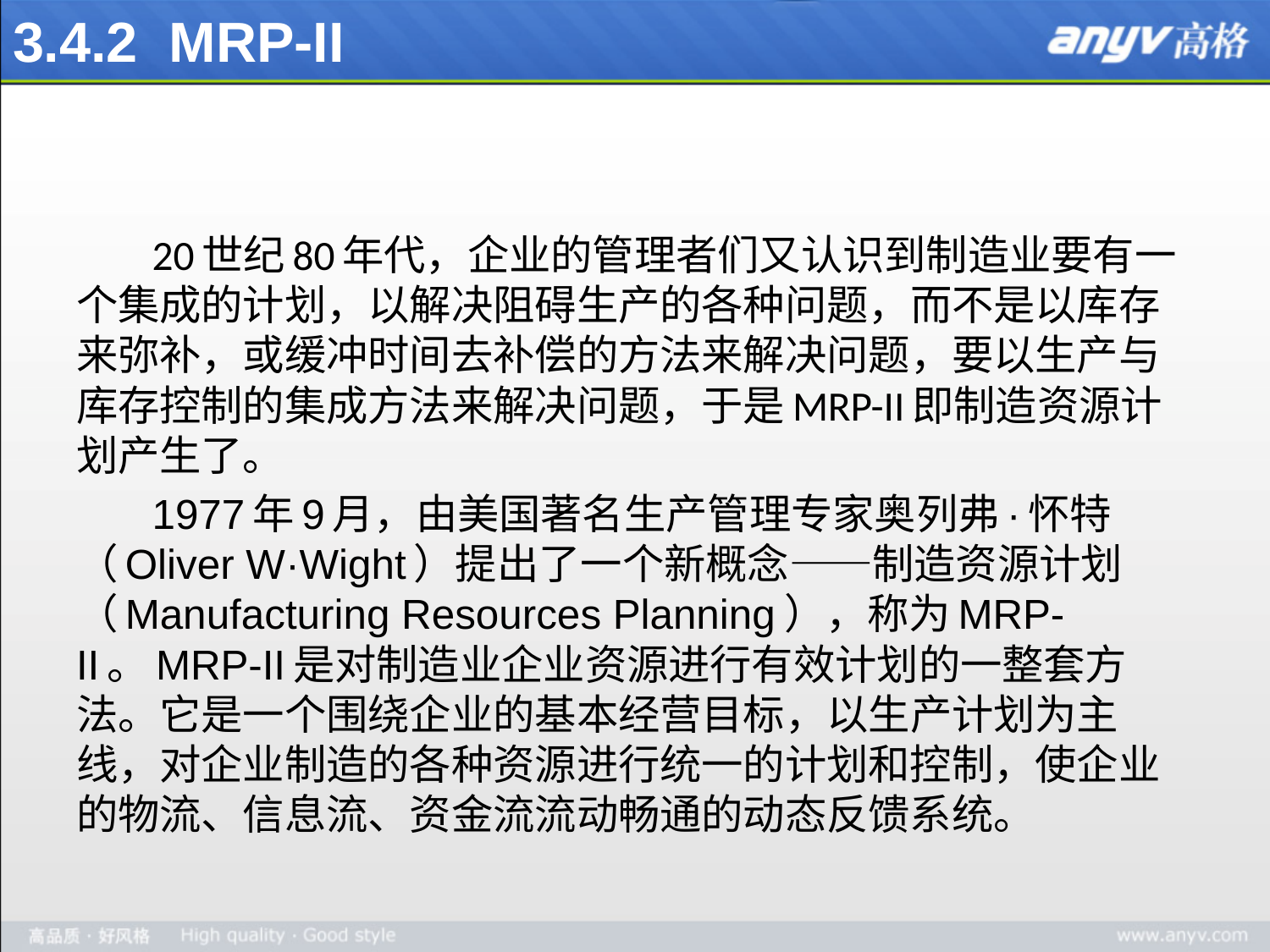

# 3.4.2  MRP-II
20世纪80年代，企业的管理者们又认识到制造业要有一个集成的计划，以解决阻碍生产的各种问题，而不是以库存来弥补，或缓冲时间去补偿的方法来解决问题，要以生产与库存控制的集成方法来解决问题，于是MRP-II即制造资源计划产生了。
1977年9月，由美国著名生产管理专家奥列弗·怀特（Oliver W·Wight）提出了一个新概念——制造资源计划（Manufacturing Resources Planning），称为MRP-II。MRP-II是对制造业企业资源进行有效计划的一整套方法。它是一个围绕企业的基本经营目标，以生产计划为主线，对企业制造的各种资源进行统一的计划和控制，使企业的物流、信息流、资金流流动畅通的动态反馈系统。